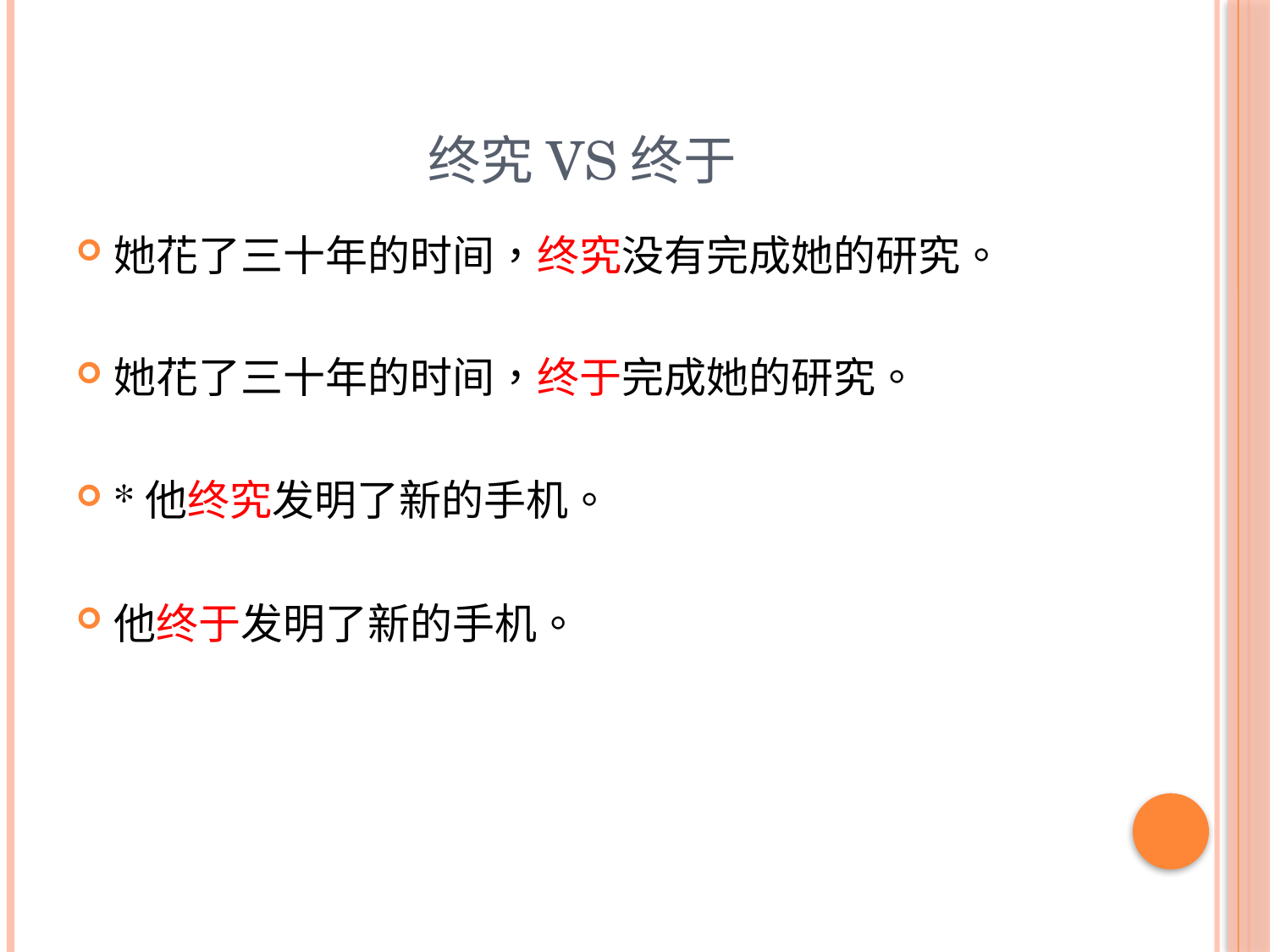

# 终究VS终于
她花了三十年的时间，终究没有完成她的研究。

她花了三十年的时间，终于完成她的研究。

*他终究发明了新的手机。

他终于发明了新的手机。